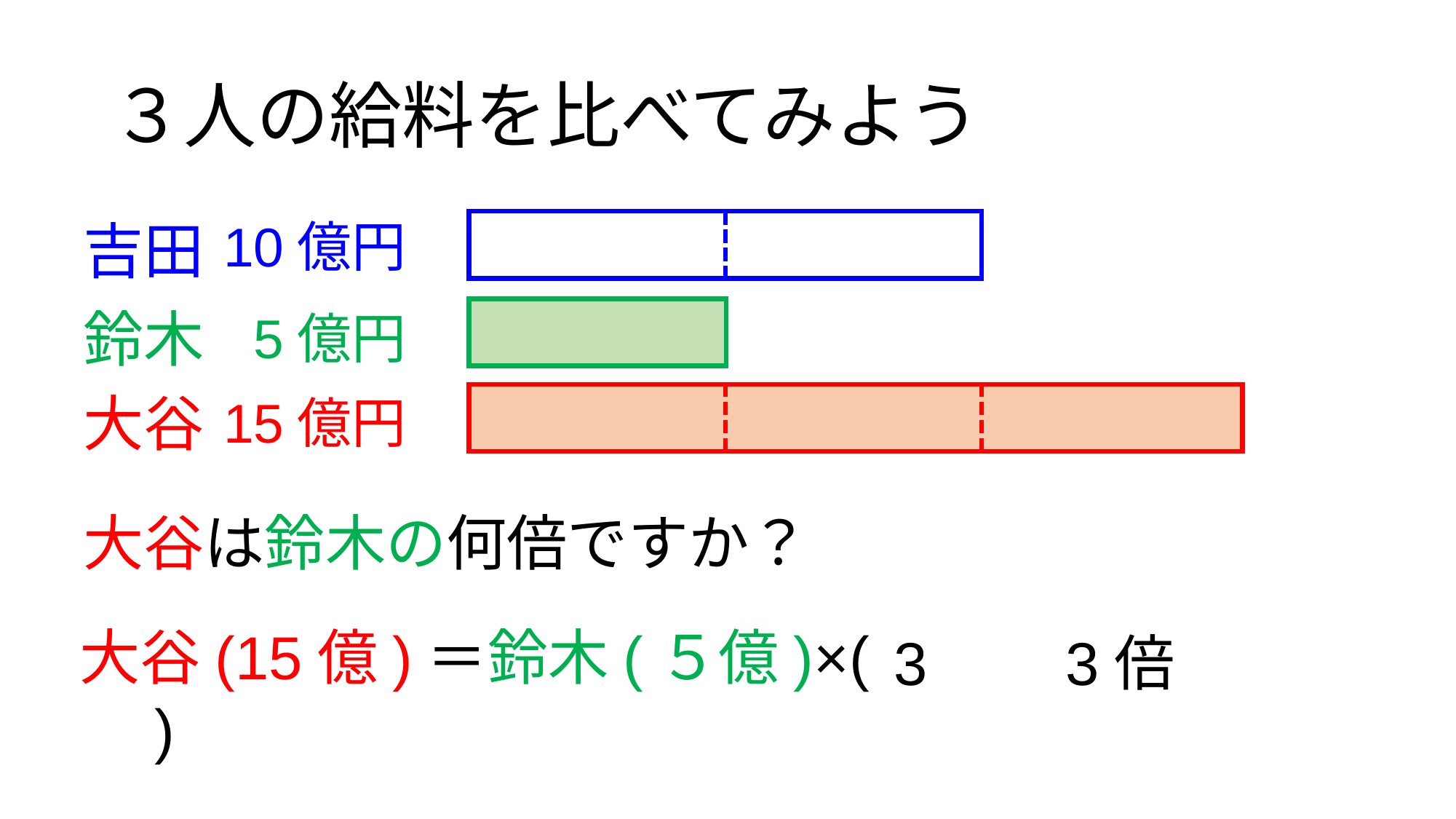

# ３人の給料を比べてみよう
10億円
吉田

鈴木
05億円

大谷
15億円

大谷は鈴木の何倍ですか？
大谷(15億)＝鈴木(５億)×(　　)
3
3倍